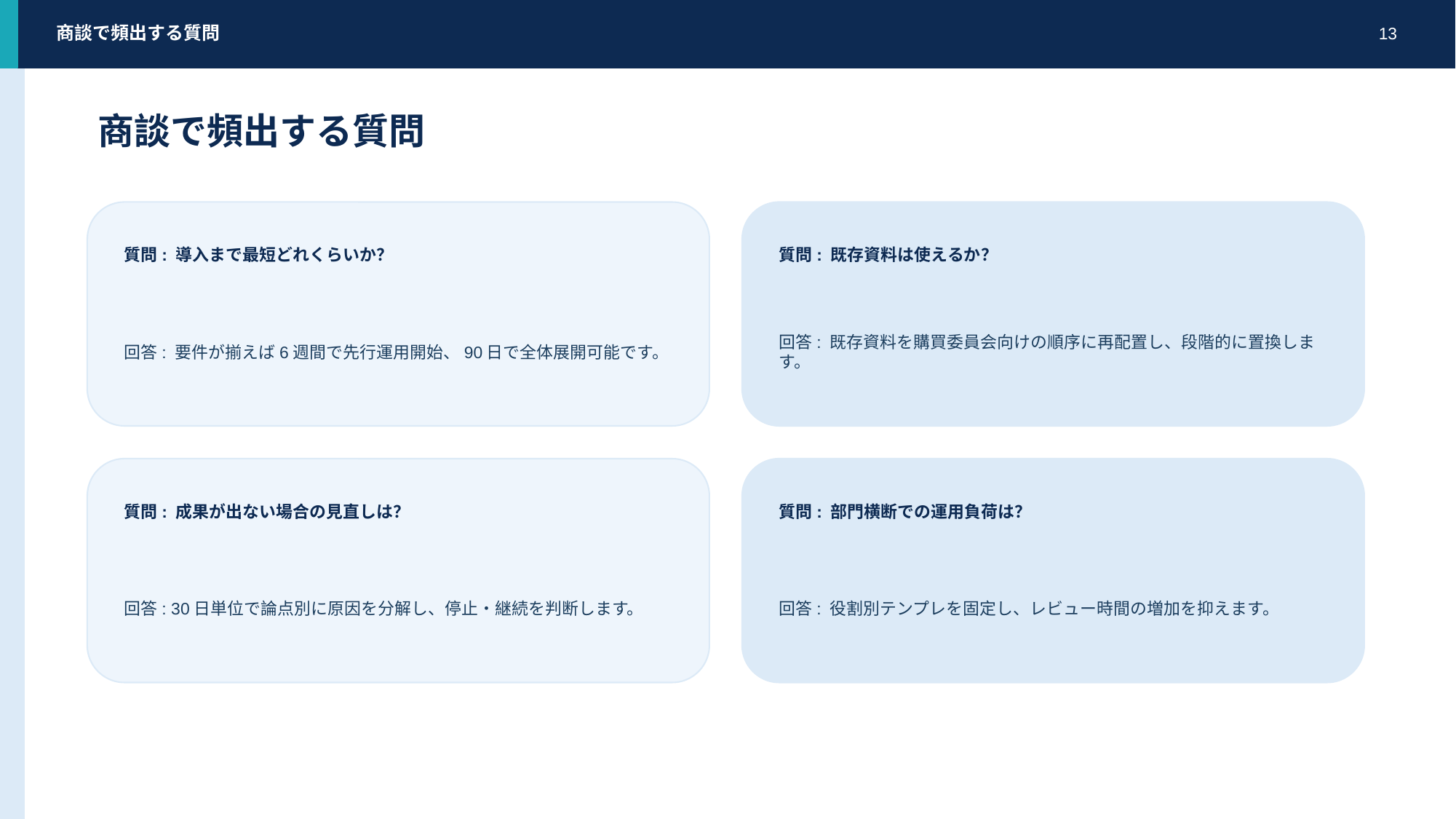

商談で頻出する質問
13

商談で頻出する質問

質問: 導入まで最短どれくらいか？
質問: 既存資料は使えるか？
回答: 要件が揃えば6週間で先行運用開始、90日で全体展開可能です。
回答: 既存資料を購買委員会向けの順序に再配置し、段階的に置換します。

質問: 成果が出ない場合の見直しは？
質問: 部門横断での運用負荷は？
回答: 30日単位で論点別に原因を分解し、停止・継続を判断します。
回答: 役割別テンプレを固定し、レビュー時間の増加を抑えます。